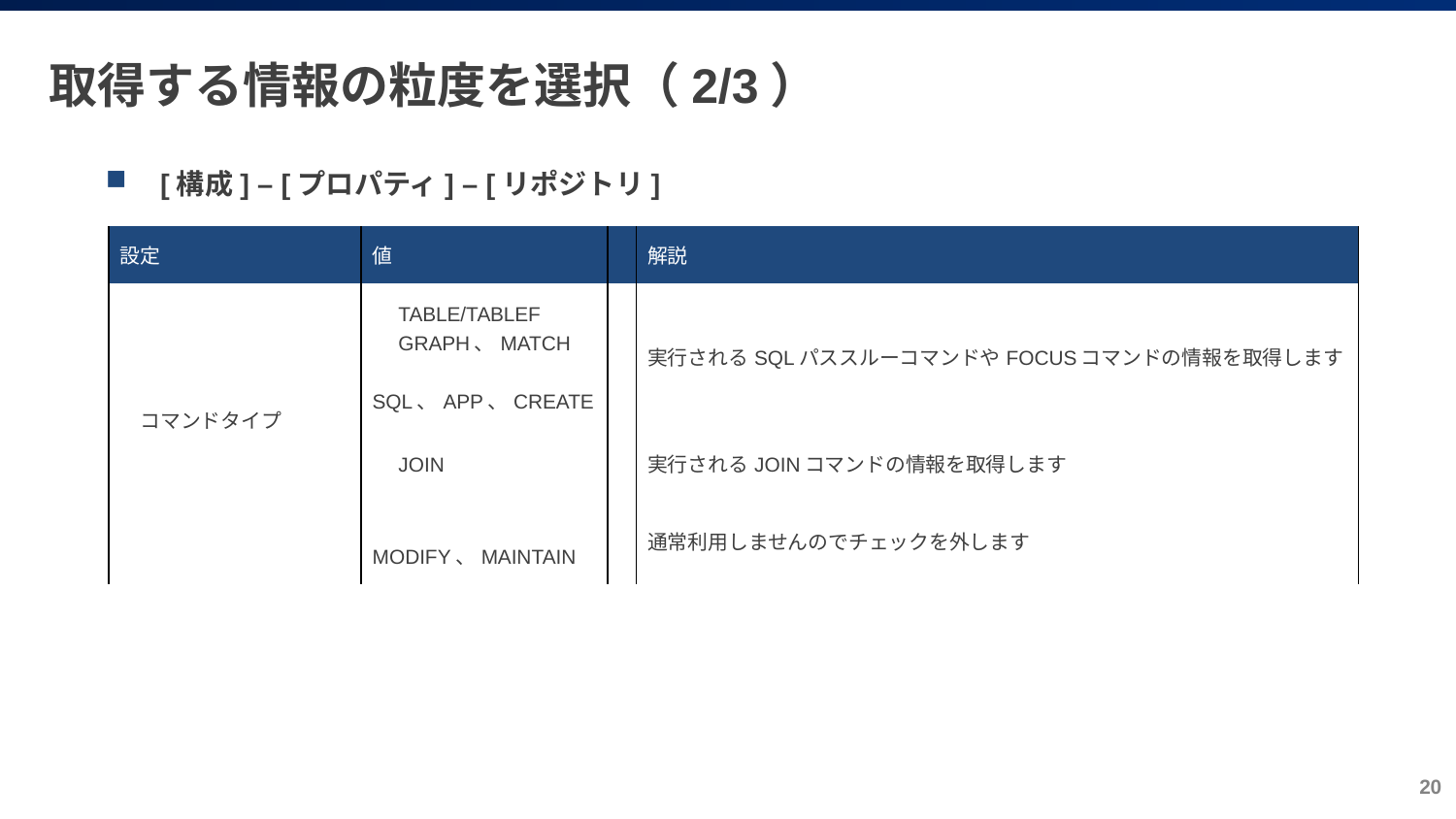

# 取得する情報の粒度を選択（2/3）
[構成] – [プロパティ] – [リポジトリ]
| 設定 | 値 |  | 解説 |
| --- | --- | --- | --- |
| コマンドタイプ | TABLE/TABLEF 　GRAPH、MATCH 　SQL、APP、CREATE |  | 実行されるSQLパススルーコマンドやFOCUSコマンドの情報を取得します |
|  | JOIN |  | 実行されるJOINコマンドの情報を取得します |
|  | MODIFY、MAINTAIN |  | 通常利用しませんのでチェックを外します |
20